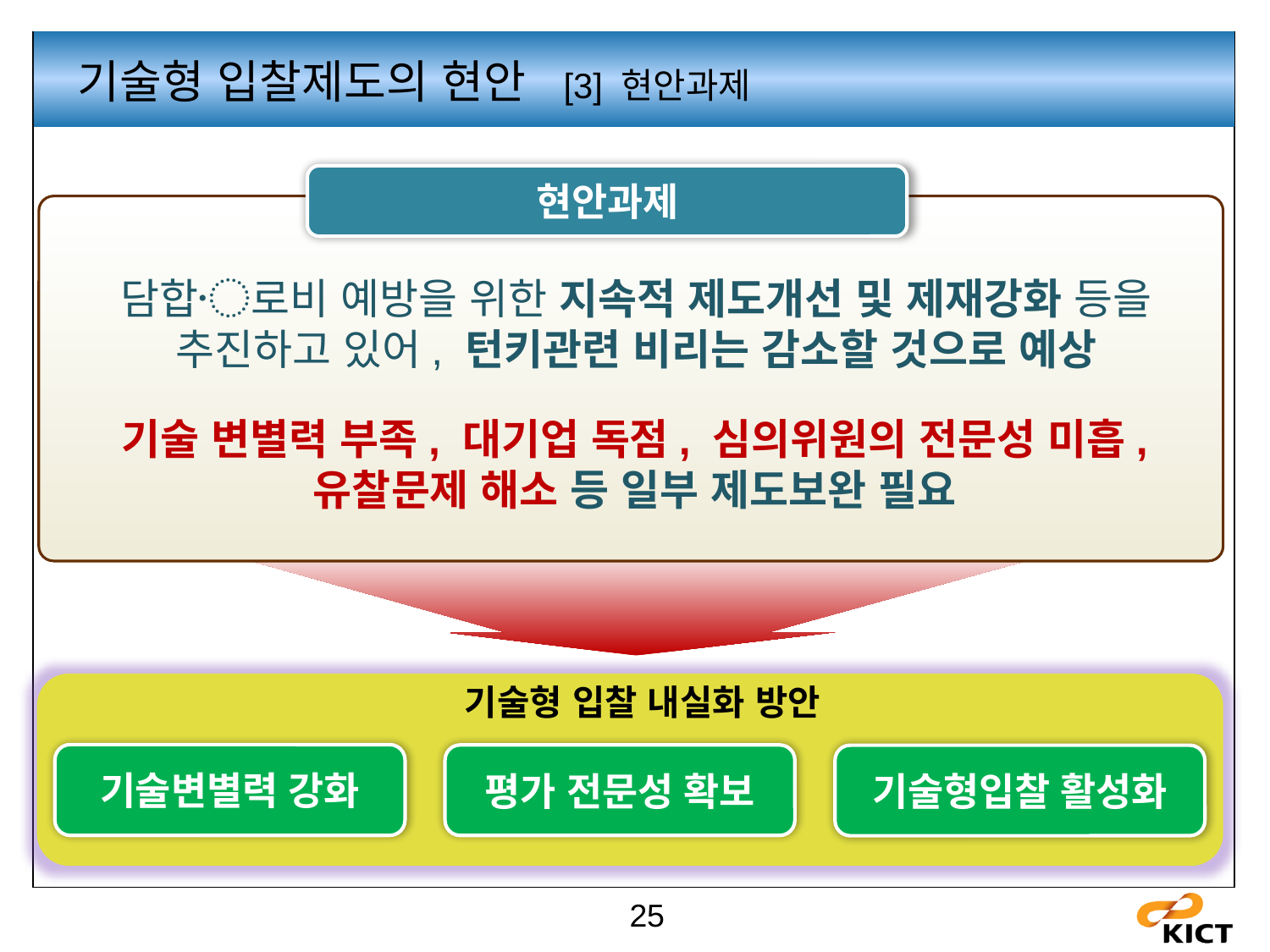

기술형 입찰제도의 현안  [3] 현안과제
현안과제

담합〮로비 예방을 위한 지속적 제도개선 및 제재강화 등을 추진하고 있어, 턴키관련 비리는 감소할 것으로 예상
기술 변별력 부족, 대기업 독점, 심의위원의 전문성 미흡, 유찰문제 해소 등 일부 제도보완 필요

기술형 입찰 내실화 방안

기술변별력 강화
평가 전문성 확보
기술형입찰 활성화
25